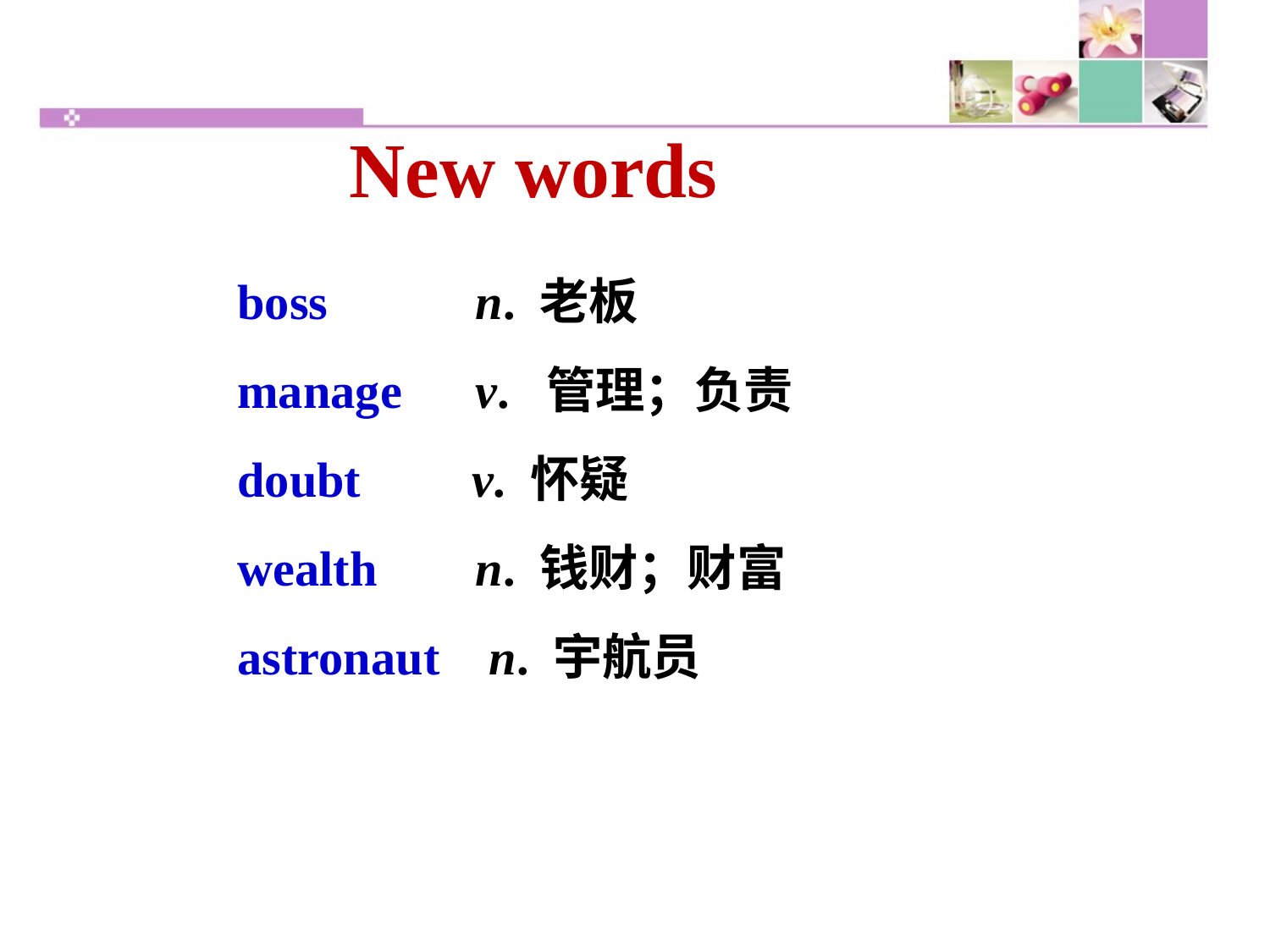

New words
boss            n. 老板
manage      v.  管理；负责
doubt         v. 怀疑
wealth        n. 钱财；财富
astronaut    n. 宇航员